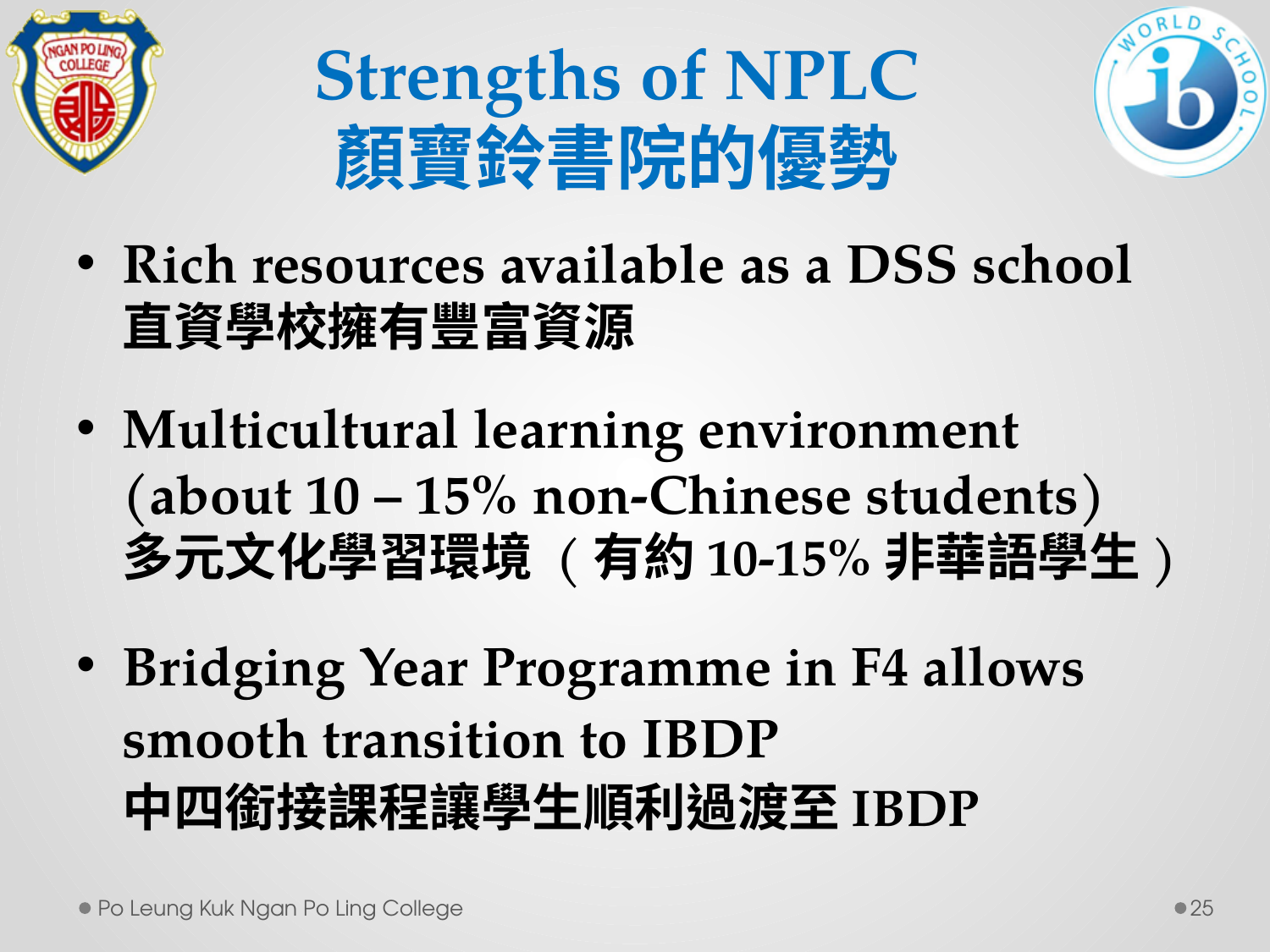

Strengths of NPLC
顏寶鈴書院的優勢

Rich resources available as a DSS school
直資學校擁有豐富資源

Multicultural learning environment (about 10 – 15% non-Chinese students)
多元文化學習環境 (有約10-15%非華語學生)

Bridging Year Programme in F4 allows smooth transition to IBDP
中四銜接課程讓學生順利過渡至IBDP

Po Leung Kuk Ngan Po Ling College
25